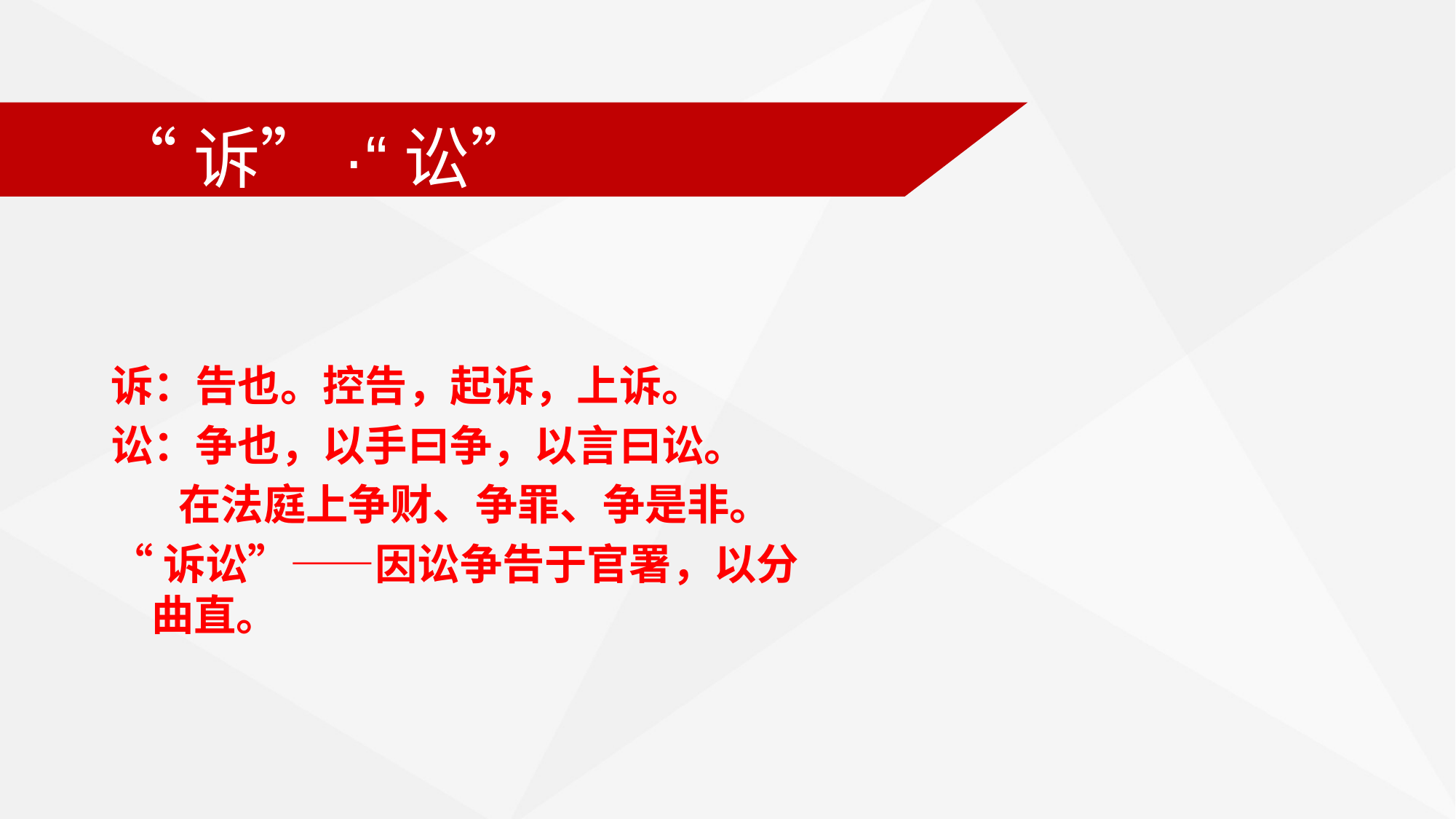

# “诉”·“讼”
诉：告也。控告，起诉，上诉。
讼：争也，以手曰争，以言曰讼。
      在法庭上争财、争罪、争是非。
“诉讼”——因讼争告于官署，以分曲直。